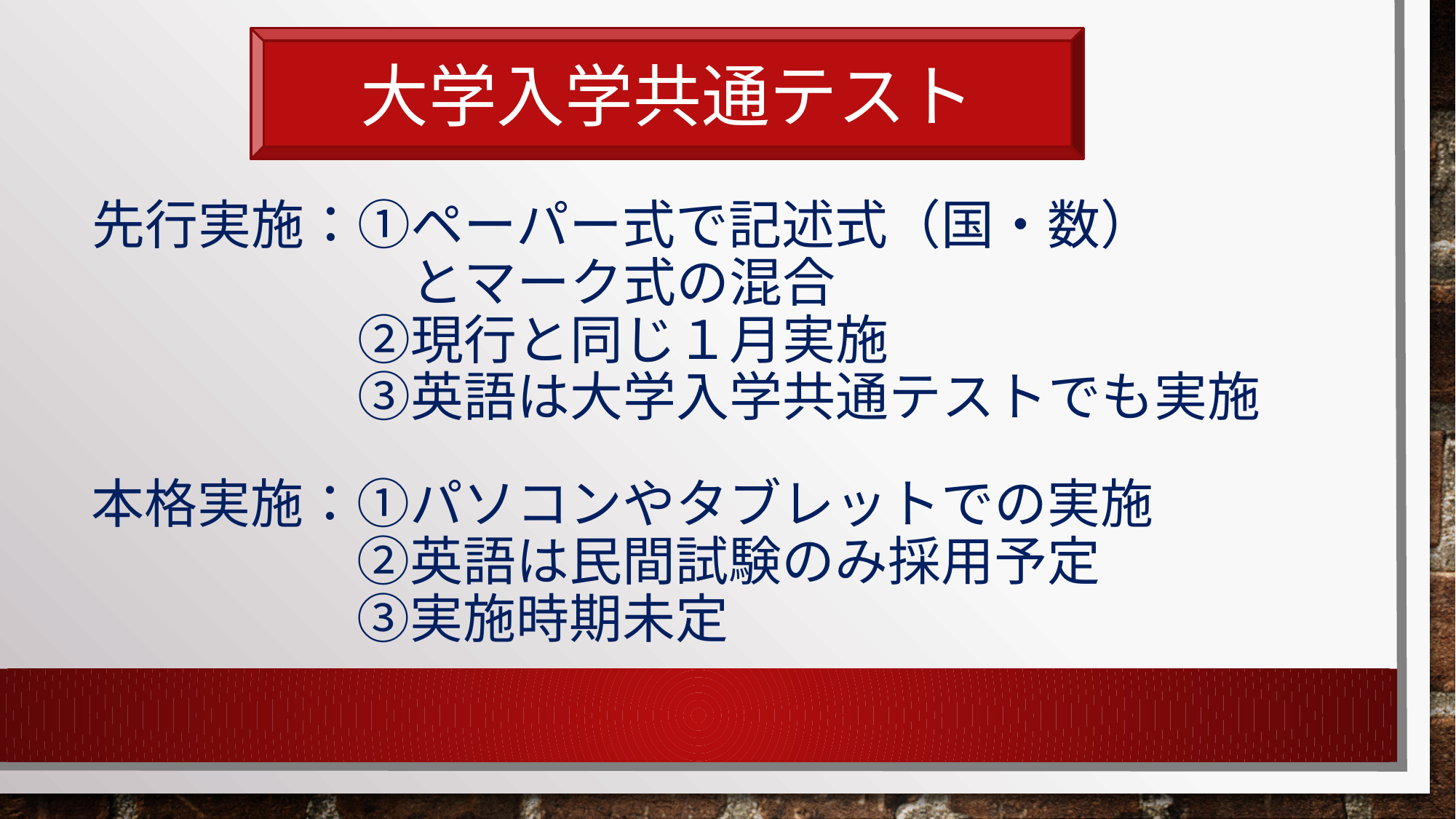

大学入学共通テスト
# 先行実施：①ペーパー式で記述式（国・数） 　　　　　　とマーク式の混合 　　　　　②現行と同じ１月実施 　　　　　③英語は大学入学共通テストでも実施
本格実施：①パソコンやタブレットでの実施
　　　　　②英語は民間試験のみ採用予定
　　　　　③実施時期未定